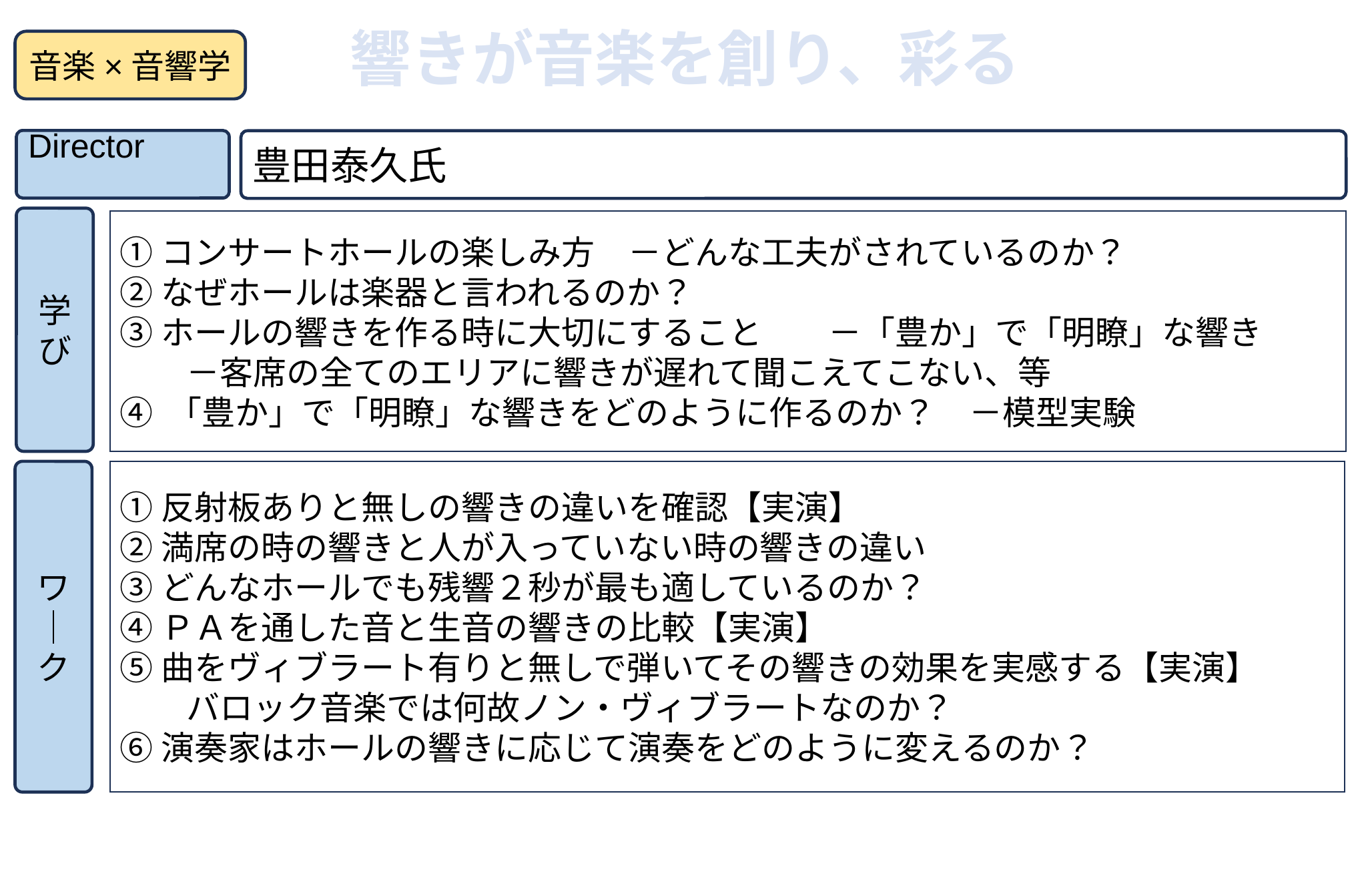

響きが音楽を創り、彩る
音楽×音響学
Director
豊田泰久氏
学び
①コンサートホールの楽しみ方　－どんな工夫がされているのか？
②なぜホールは楽器と言われるのか？
③ホールの響きを作る時に大切にすること　　－「豊か」で「明瞭」な響き
　　－客席の全てのエリアに響きが遅れて聞こえてこない、等
④ 「豊か」で「明瞭」な響きをどのように作るのか？　－模型実験
ワ│ク
①反射板ありと無しの響きの違いを確認【実演】
②満席の時の響きと人が入っていない時の響きの違い
③どんなホールでも残響２秒が最も適しているのか？
④ＰＡを通した音と生音の響きの比較【実演】
⑤曲をヴィブラート有りと無しで弾いてその響きの効果を実感する【実演】
　　バロック音楽では何故ノン・ヴィブラートなのか？
⑥演奏家はホールの響きに応じて演奏をどのように変えるのか？